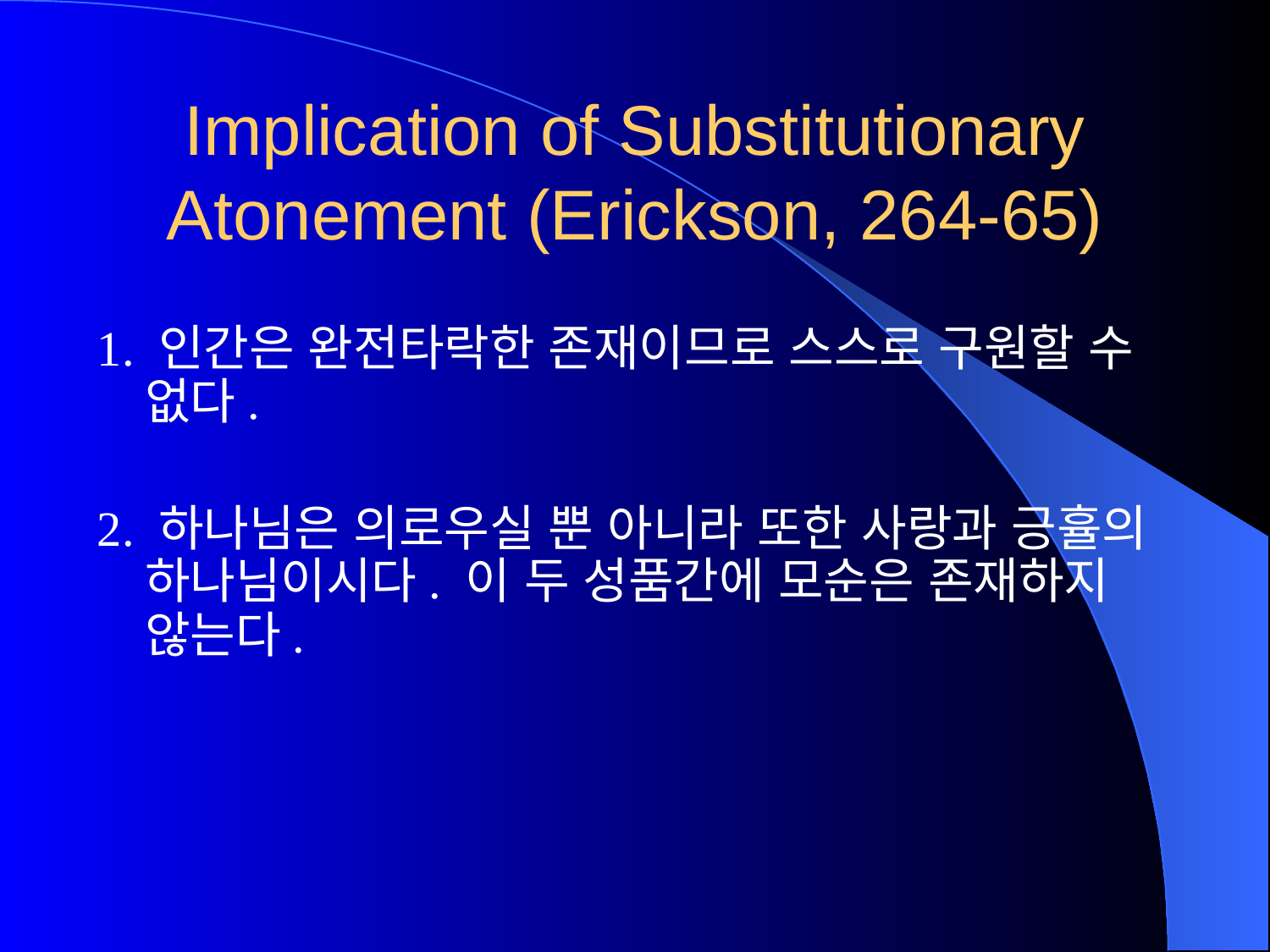

# Implication of Substitutionary Atonement (Erickson, 264-65)
1. 인간은 완전타락한 존재이므로 스스로 구원할 수 없다.

2. 하나님은 의로우실 뿐 아니라 또한 사랑과 긍휼의 하나님이시다. 이 두 성품간에 모순은 존재하지 않는다.